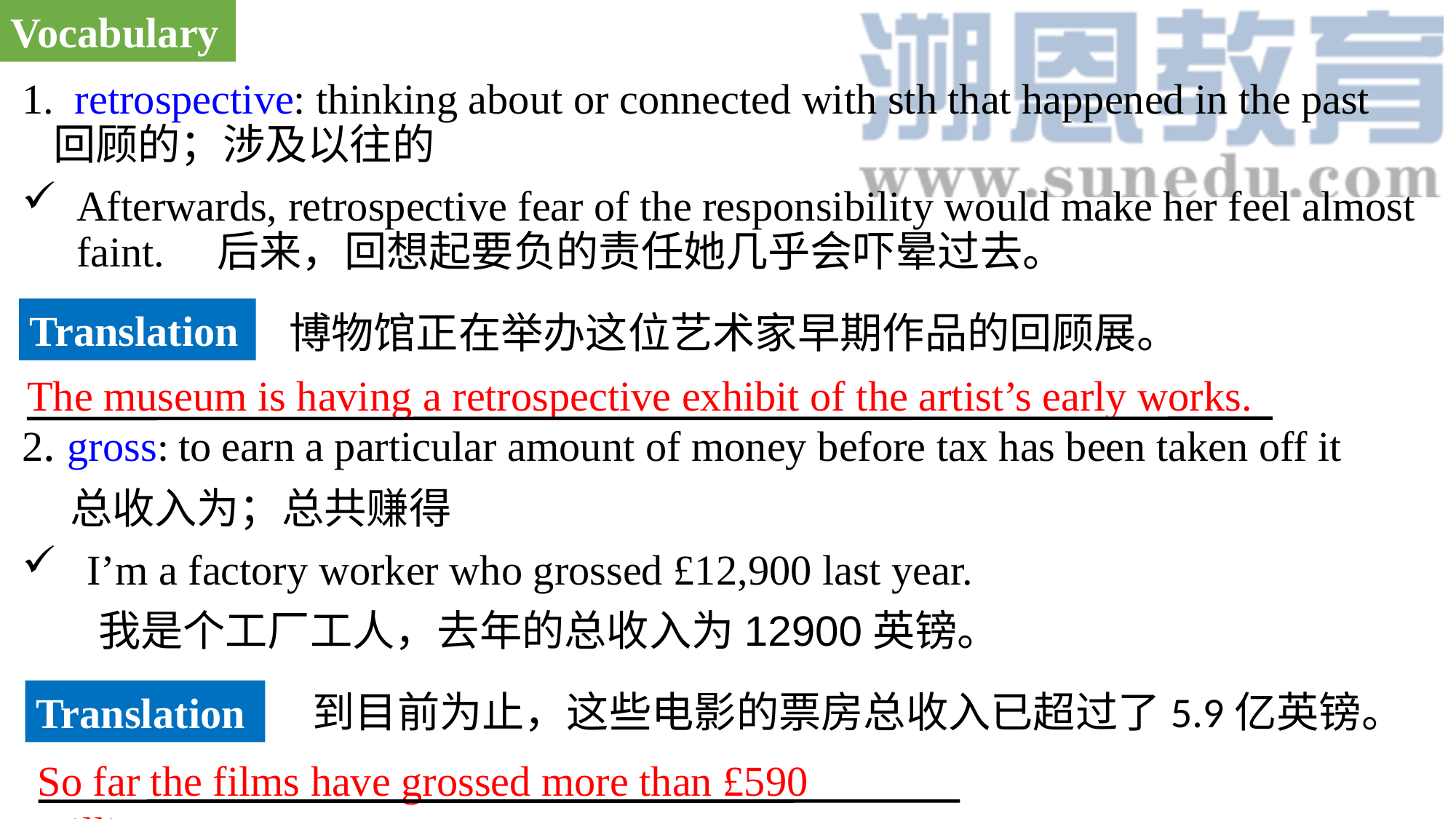

Vocabulary
1.  retrospective: thinking about or connected with sth that happened in the past        回顾的；涉及以往的
Afterwards, retrospective fear of the responsibility would make her feel almost faint.    后来，回想起要负的责任她几乎会吓晕过去。

2. gross: to earn a particular amount of money before tax has been taken off it
    总收入为；总共赚得
 I’m a factory worker who grossed £12,900 last year.
       我是个工厂工人，去年的总收入为12900英镑。
Translation
博物馆正在举办这位艺术家早期作品的回顾展。
The museum is having a retrospective exhibit of the artist’s early works.
到目前为止，这些电影的票房总收入已超过了5.9亿英镑。
Translation
So far the films have grossed more than £590 million.